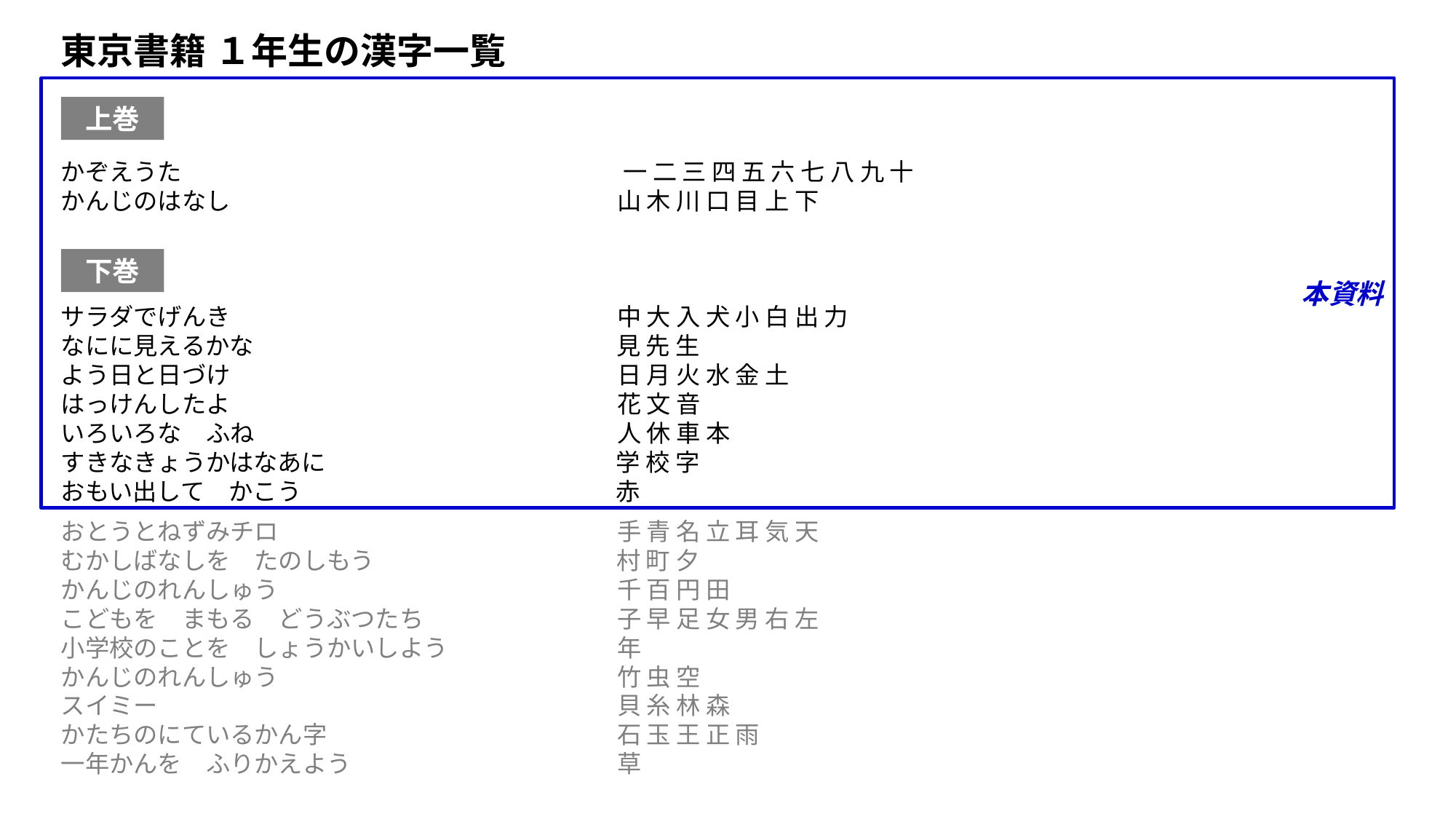

東京書籍 １年生の漢字一覧
本資料
上巻

かぞえうた	　　 　　　　　　　　　　　　一 二 三 四 五 六 七 八 九 十
かんじのはなし　　　　　　　　　　　　　　　　山 木 川 口 目 上 下

サラダでげんき　　　　　　　　　　　　　　　　中 大 入 犬 小 白 出 力
なにに見えるかな　　　　　　　　　　　　　　　見 先 生
よう日と日づけ　　　　　　　　　　　　　　　　日 月 火 水 金 土
はっけんしたよ　　　　　　　　　　　　　　　　花 文 音
いろいろな　ふね　　　　　　　　　　　　　　　人 休 車 本
すきなきょうかはなあに　　　　　　　　　　　　学 校 字
おもい出して　かこう　　　　　　　　　　　　　赤

おとうとねずみチロ　　　　　　　　　　　　　　手 青 名 立 耳 気 天
むかしばなしを　たのしもう　　　　　　　　　　村 町 夕
かんじのれんしゅう　　　　　　　　　　　　　　千 百 円 田
こどもを　まもる　どうぶつたち　　　　　　　　子 早 足 女 男 右 左
小学校のことを　しょうかいしよう　　　　　　　年
かんじのれんしゅう　　　　　　　　　　　　　　竹 虫 空
スイミー　　　　　　　　　　　　　　　　　　　貝 糸 林 森
かたちのにているかん字　　　　　　　　　　　　石 玉 王 正 雨
一年かんを　ふりかえよう　　　　　　　　　　　草
下巻